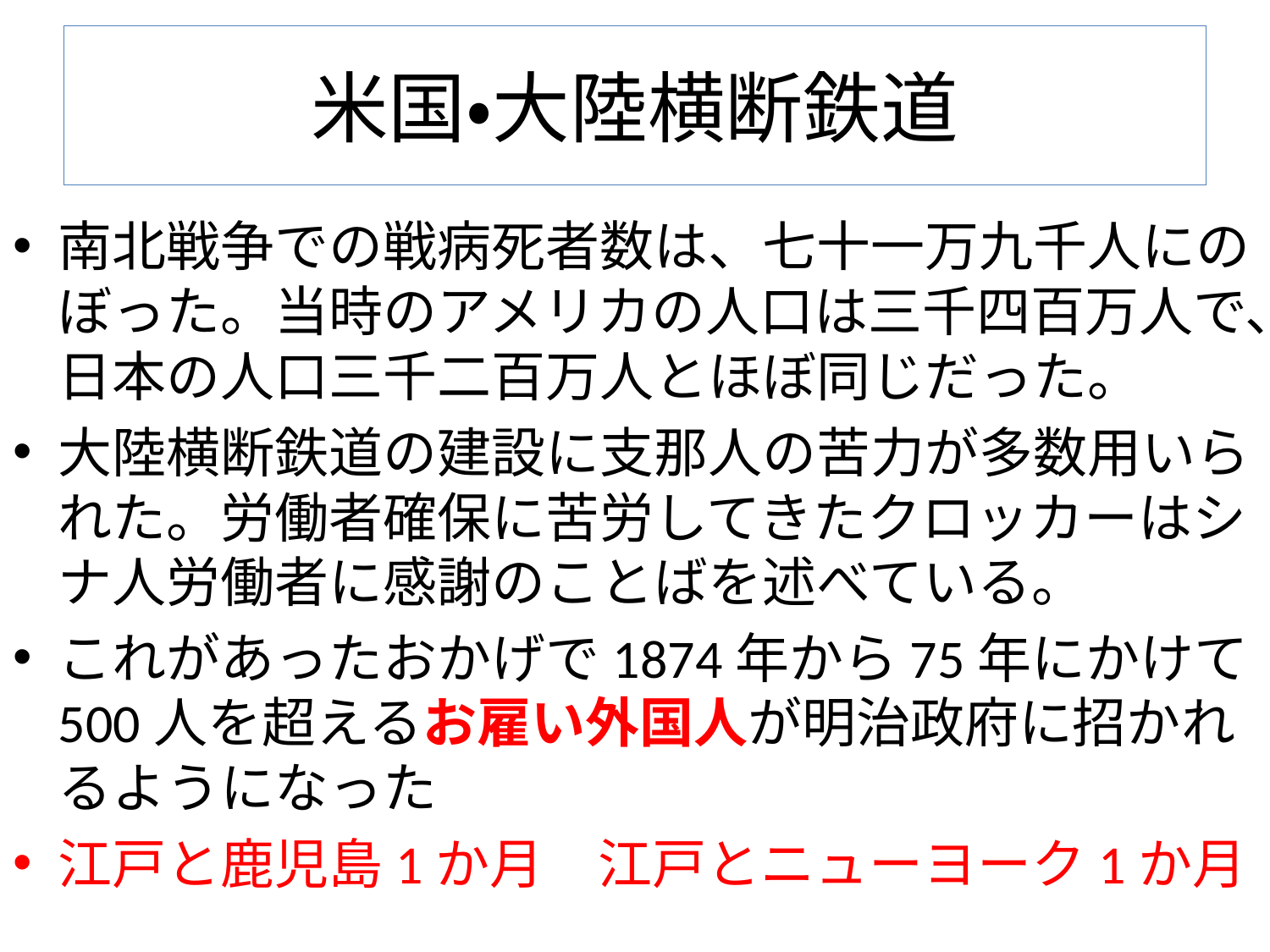

# 米国・大陸横断鉄道
南北戦争での戦病死者数は、七十一万九千人にのぼった。当時のアメリカの人口は三千四百万人で、日本の人口三千二百万人とほぼ同じだった。
大陸横断鉄道の建設に支那人の苦力が多数用いられた。労働者確保に苦労してきたクロッカーはシナ人労働者に感謝のことばを述べている。
これがあったおかげで1874年から75年にかけて500人を超えるお雇い外国人が明治政府に招かれるようになった
江戸と鹿児島1か月　江戸とニューヨーク1か月